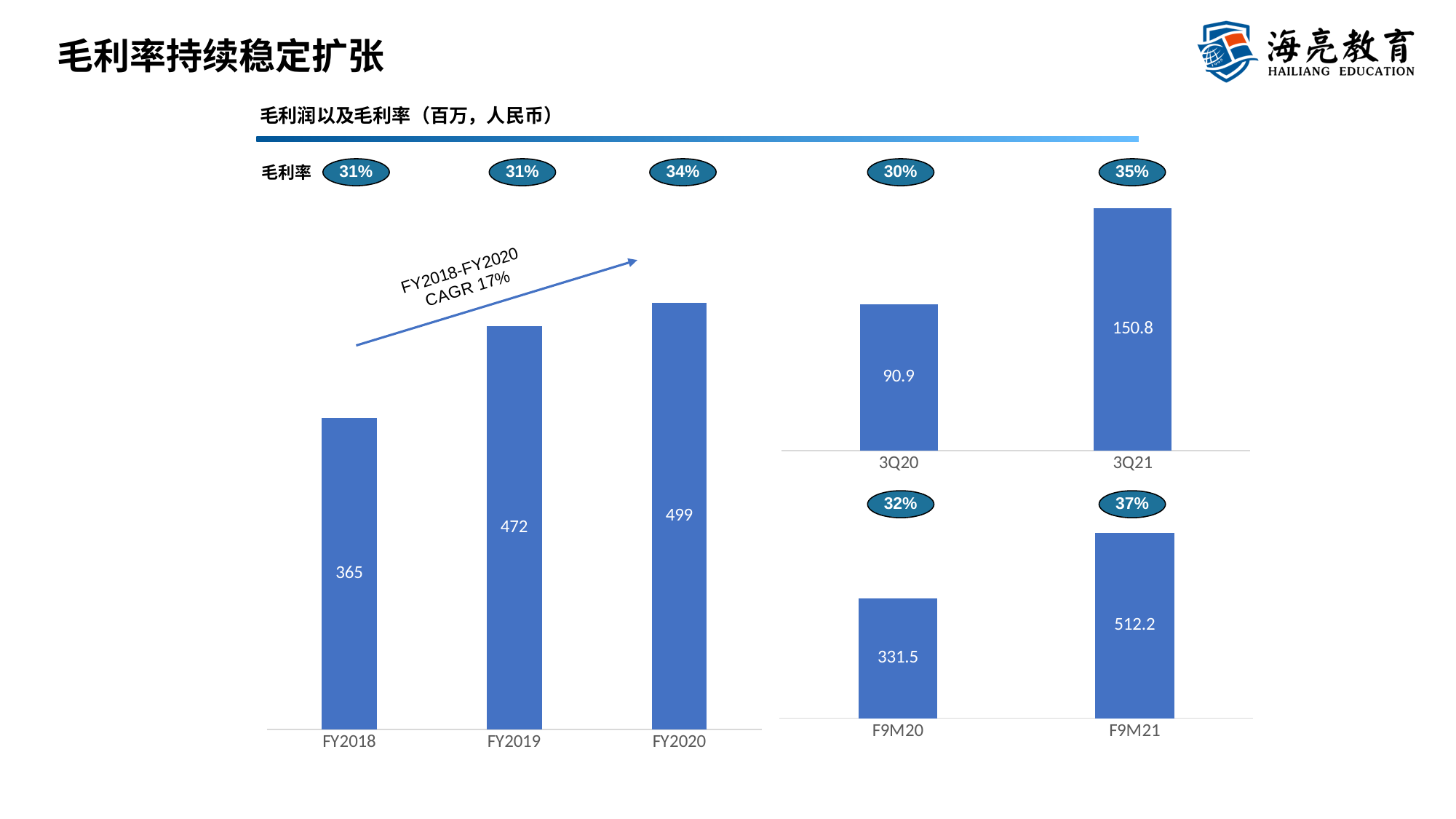

# 毛利率持续稳定扩张
毛利润以及毛利率（百万，人民币）

毛利率
31%
31%
34%
30%
35%

### Chart

| Category | 毛利润 |
|---|---|
| 3Q20 | 90.9 |
| 3Q21 | 150.8 |

### Chart

| Category | 毛利润 |
|---|---|
| FY2018 | 365.0 |
| FY2019 | 472.0 |
| FY2020 | 499.0 |
32%
37%

### Chart

| Category | 毛利润 |
|---|---|
| F9M20 | 331.5 |
| F9M21 | 512.2 |